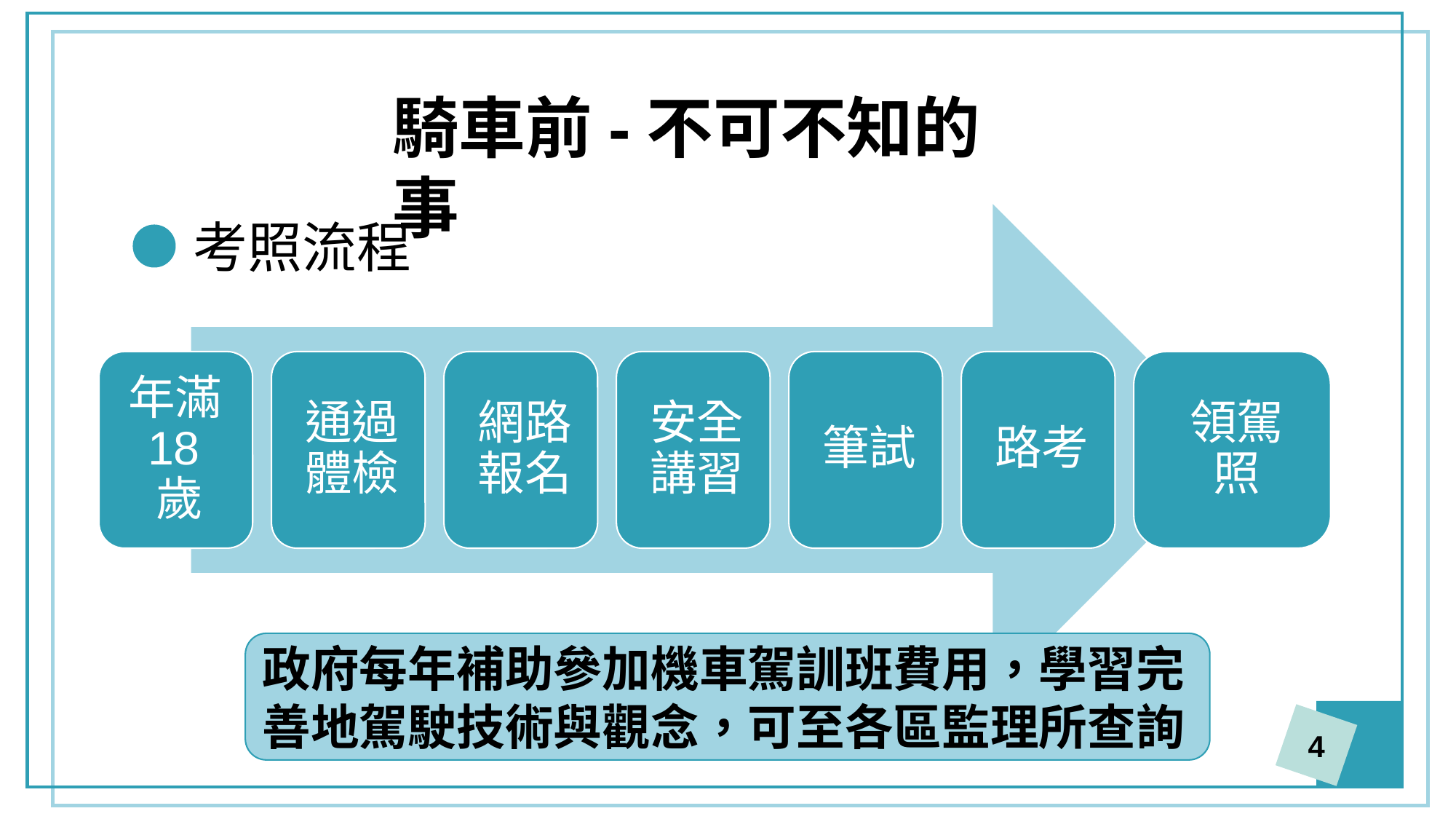

騎車前-不可不知的事
年滿18歲
通過體檢
網路報名
安全講習
筆試
路考
領駕照
考照流程

政府每年補助參加機車駕訓班費用，學習完善地駕駛技術與觀念，可至各區監理所查詢

4